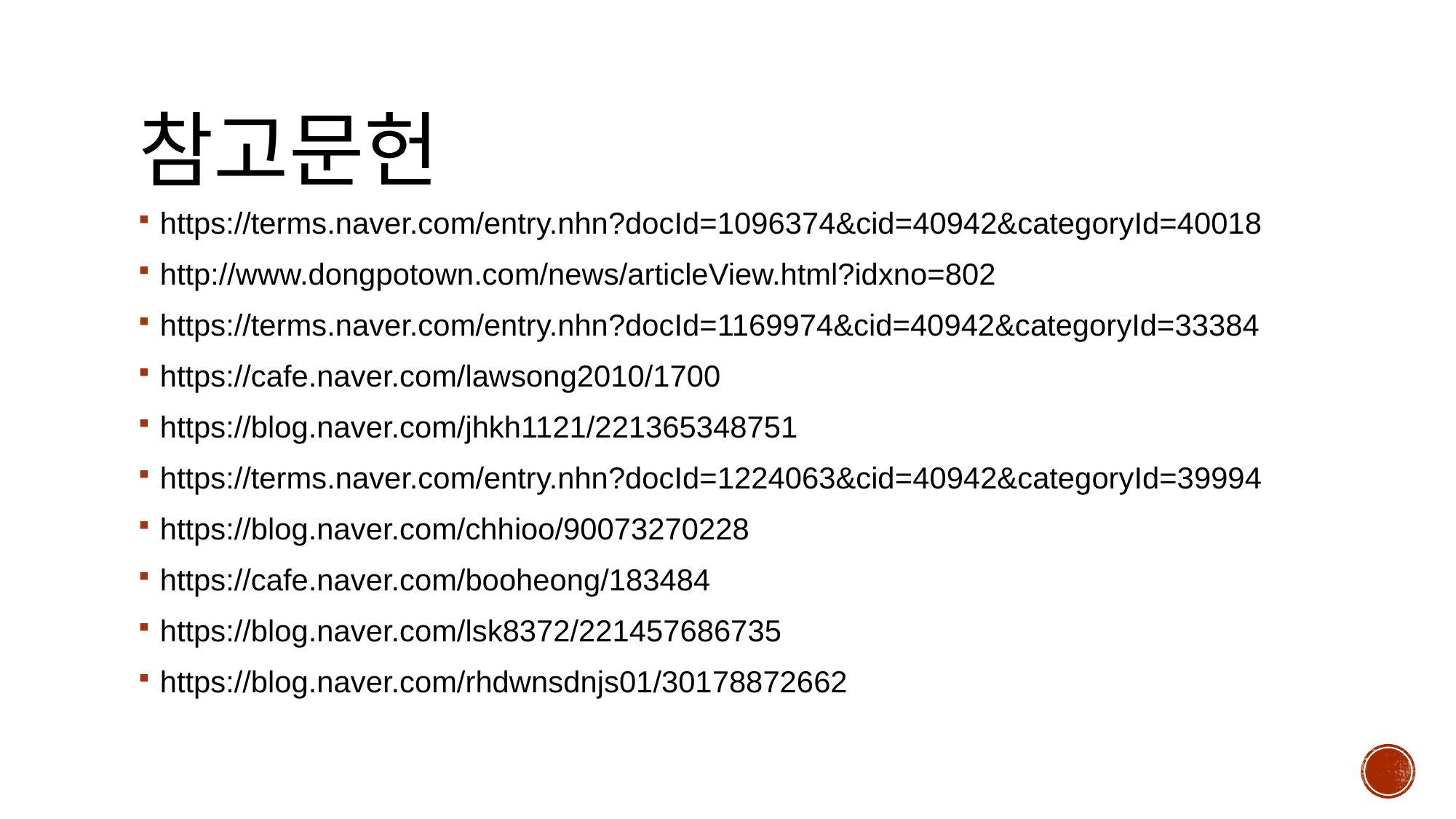

# 참고문헌
https://terms.naver.com/entry.nhn?docId=1096374&cid=40942&categoryId=40018
http://www.dongpotown.com/news/articleView.html?idxno=802
https://terms.naver.com/entry.nhn?docId=1169974&cid=40942&categoryId=33384
https://cafe.naver.com/lawsong2010/1700
https://blog.naver.com/jhkh1121/221365348751
https://terms.naver.com/entry.nhn?docId=1224063&cid=40942&categoryId=39994
https://blog.naver.com/chhioo/90073270228
https://cafe.naver.com/booheong/183484
https://blog.naver.com/lsk8372/221457686735
https://blog.naver.com/rhdwnsdnjs01/30178872662